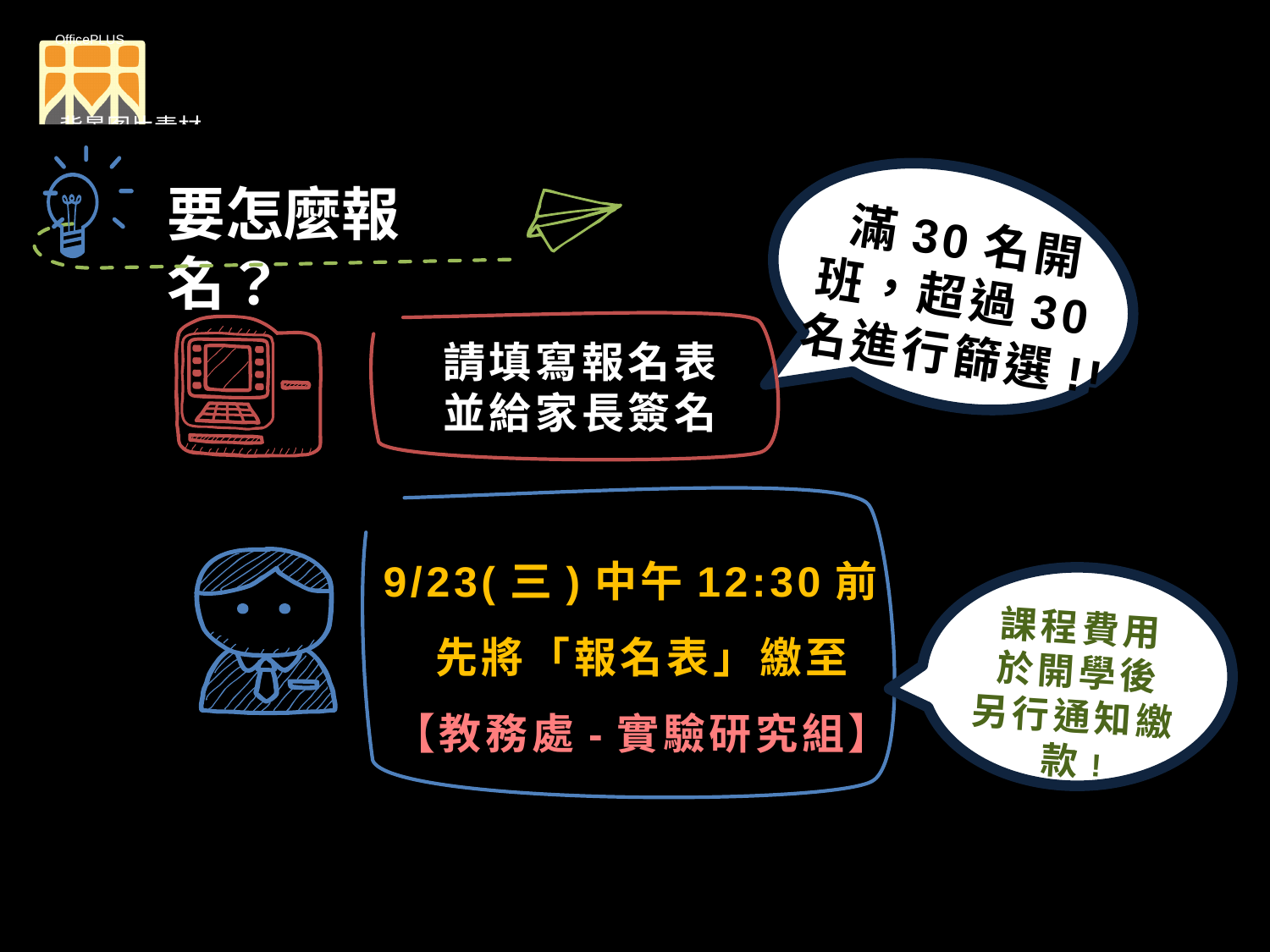

要怎麼報名？
滿30名開班，超過30名進行篩選!!

請填寫報名表
並給家長簽名

9/23(三)中午12:30前
先將「報名表」繳至
【教務處-實驗研究組】

課程費用
於開學後
另行通知繳款!